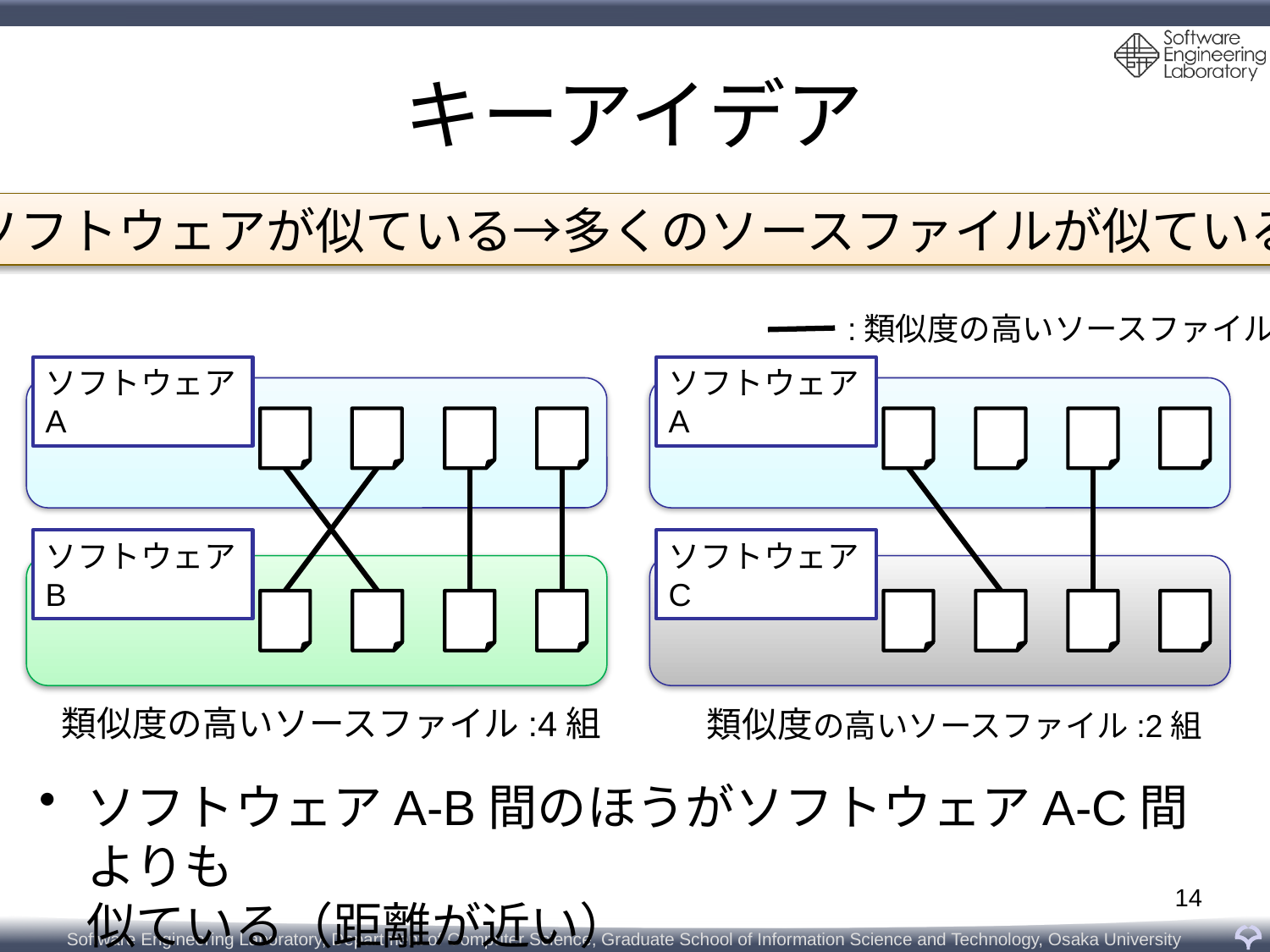

# キーアイデア
ソフトウェアが似ている→多くのソースファイルが似ている
:類似度の高いソースファイル
ソフトウェアA
ソフトウェアA

ソフトウェアB
ソフトウェアC

類似度の高いソースファイル:4組
類似度の高いソースファイル:2組
ソフトウェアA-B間のほうがソフトウェアA-C間よりも
似ている（距離が近い）
14